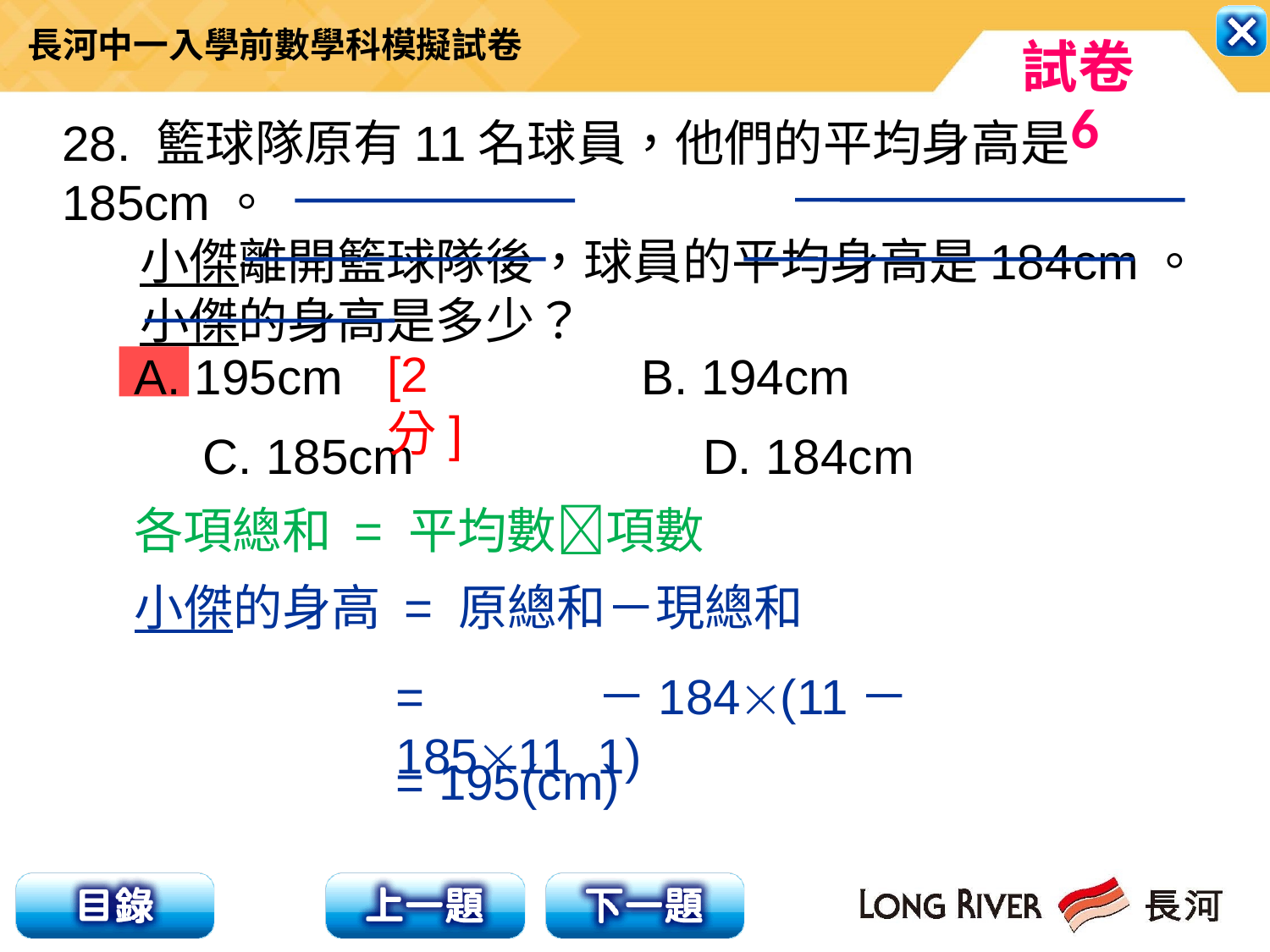

28. 籃球隊原有11名球員，他們的平均身高是185cm。
      小傑離開籃球隊後，球員的平均身高是184cm。
      小傑的身高是多少？

A. 195cm                      B. 194cm
     C. 185cm                     D. 184cm
[2分]

各項總和 = 平均數×項數
小傑的身高 = 原總和－現總和
= 185×11
－184×(11－1)
= 195(cm)